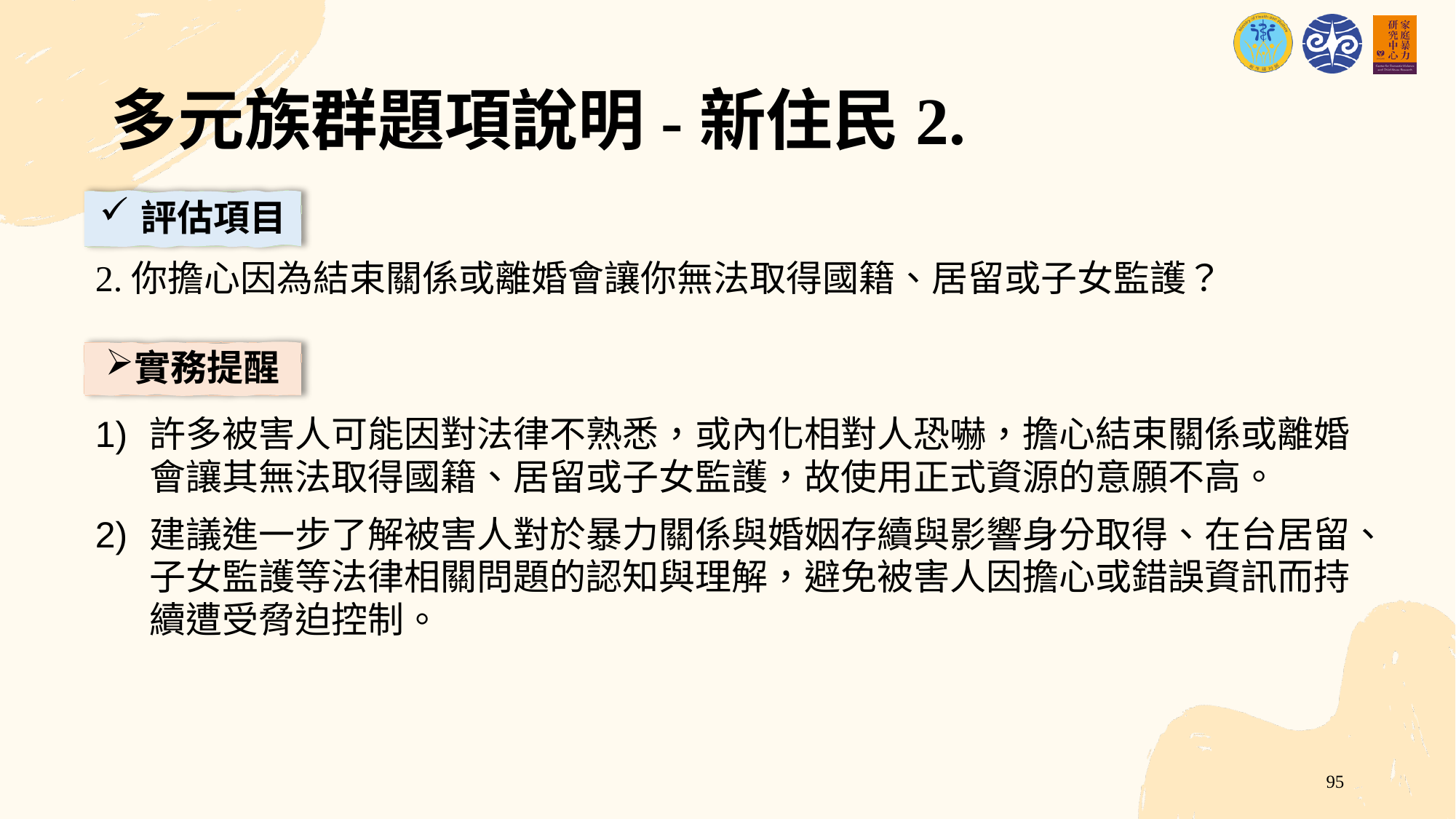

# 多元族群題項說明-新住民2.
評估項目
2.你擔心因為結束關係或離婚會讓你無法取得國籍、居留或子女監護？
實務提醒
許多被害人可能因對法律不熟悉，或內化相對人恐嚇，擔心結束關係或離婚會讓其無法取得國籍、居留或子女監護，故使用正式資源的意願不高。
建議進一步了解被害人對於暴力關係與婚姻存續與影響身分取得、在台居留、子女監護等法律相關問題的認知與理解，避免被害人因擔心或錯誤資訊而持續遭受脅迫控制。
95